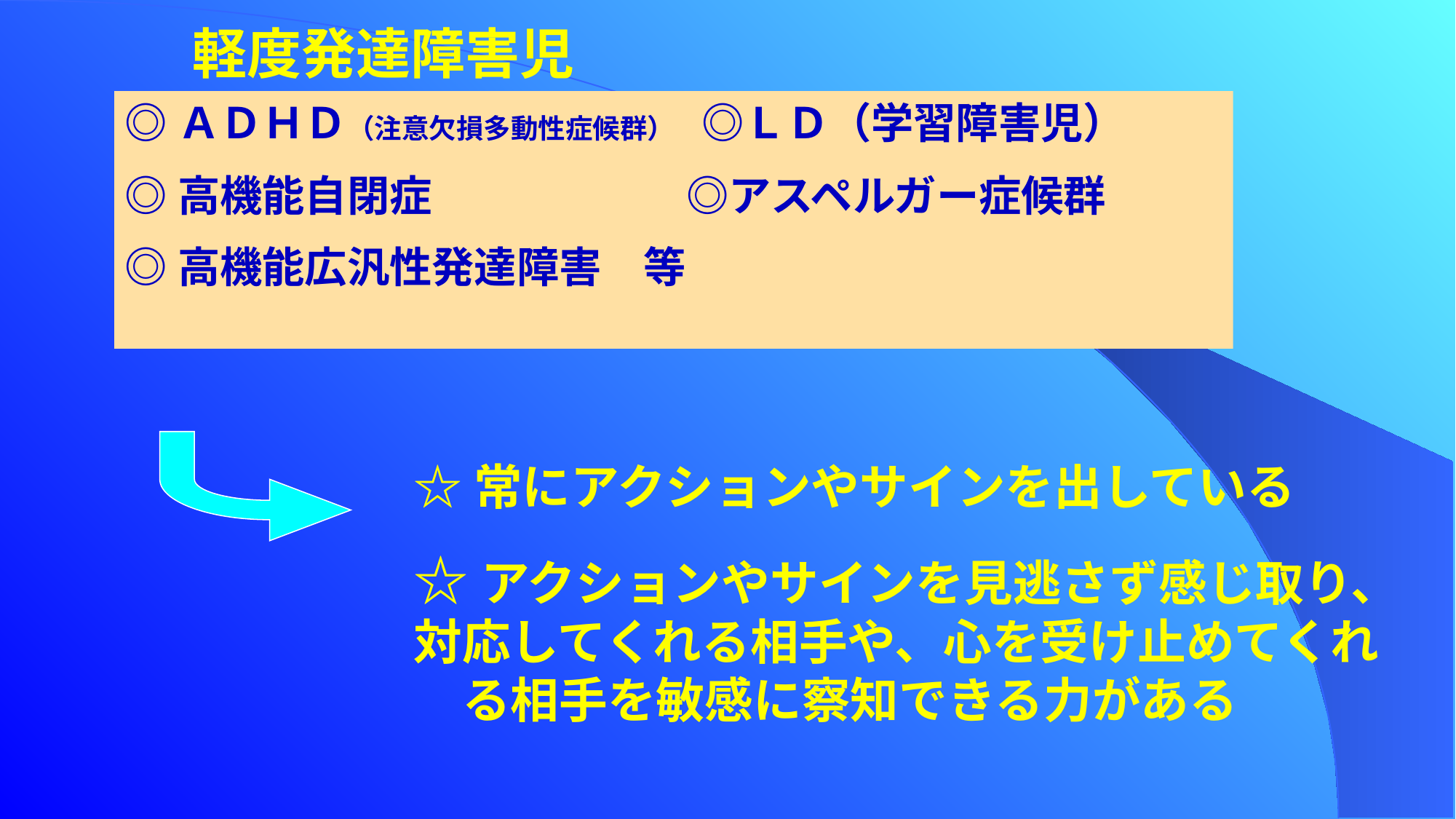

軽度発達障害児
◎ＡＤＨＤ（注意欠損多動性症候群）　◎ＬＤ（学習障害児）
◎高機能自閉症　　　　　　◎アスペルガー症候群
◎高機能広汎性発達障害　等

☆常にアクションやサインを出している
☆アクションやサインを見逃さず感じ取り、対応してくれる相手や、心を受け止めてくれ　る相手を敏感に察知できる力がある